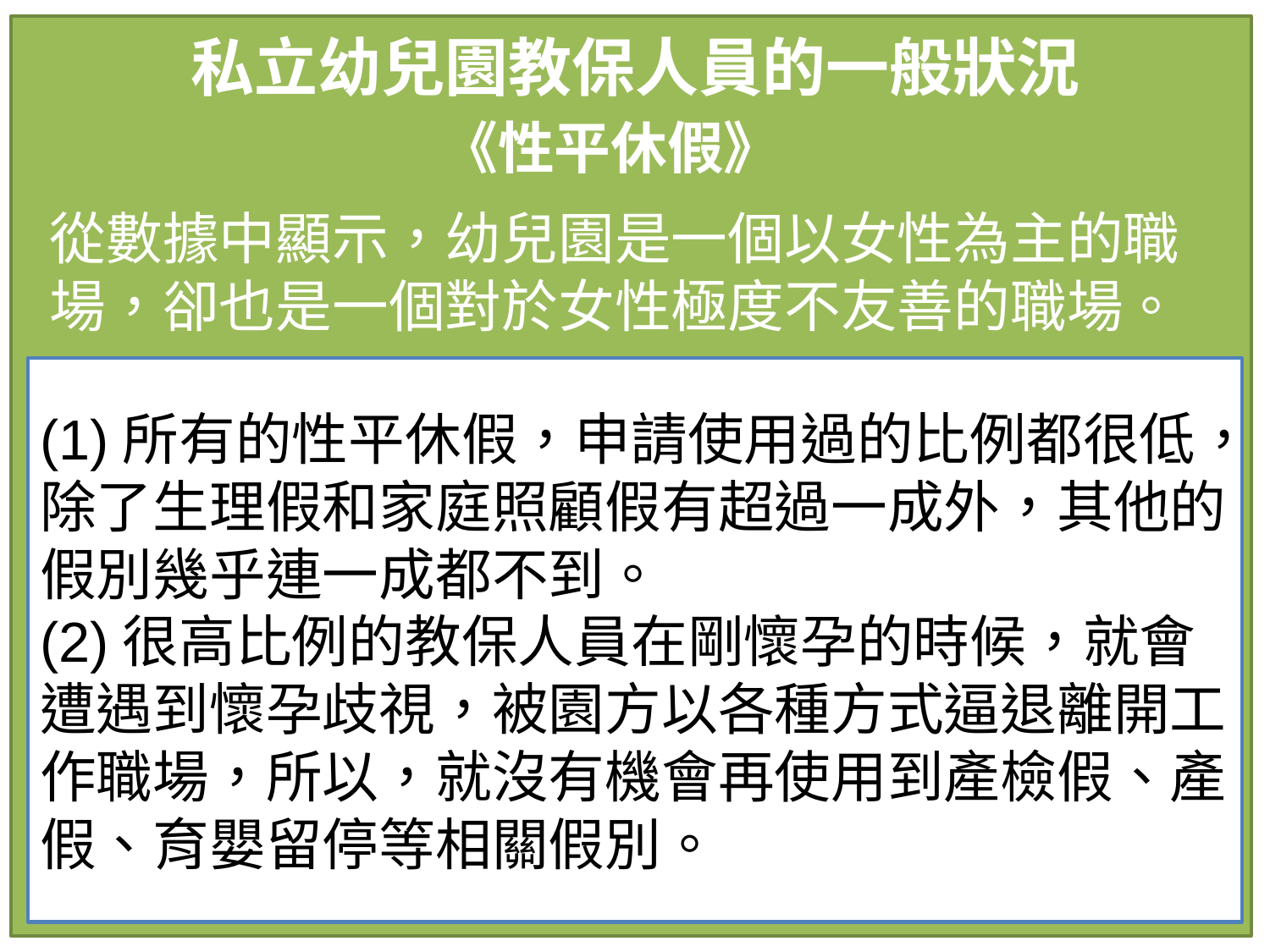

# 私立幼兒園教保人員的一般狀況

《性平休假》
從數據中顯示，幼兒園是一個以女性為主的職場，卻也是一個對於女性極度不友善的職場。
(1)所有的性平休假，申請使用過的比例都很低，除了生理假和家庭照顧假有超過一成外，其他的假別幾乎連一成都不到。
(2)很高比例的教保人員在剛懷孕的時候，就會遭遇到懷孕歧視，被園方以各種方式逼退離開工作職場，所以，就沒有機會再使用到產檢假、產假、育嬰留停等相關假別。